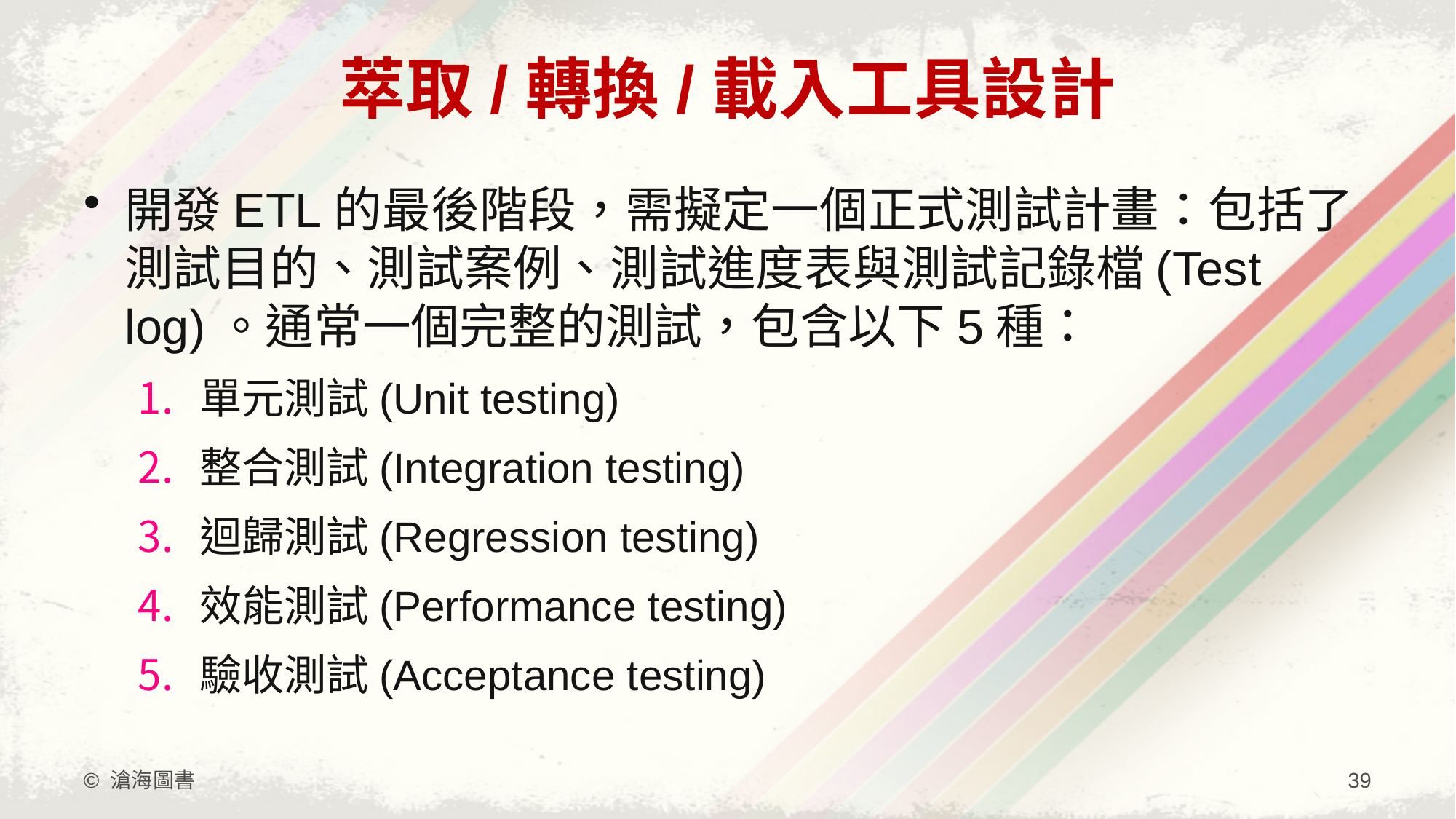

# 萃取/轉換/載入工具設計
開發ETL的最後階段，需擬定一個正式測試計畫：包括了測試目的、測試案例、測試進度表與測試記錄檔(Test log)。通常一個完整的測試，包含以下5種：
單元測試(Unit testing)
整合測試(Integration testing)
迴歸測試(Regression testing)
效能測試(Performance testing)
驗收測試(Acceptance testing)
© 滄海圖書

39